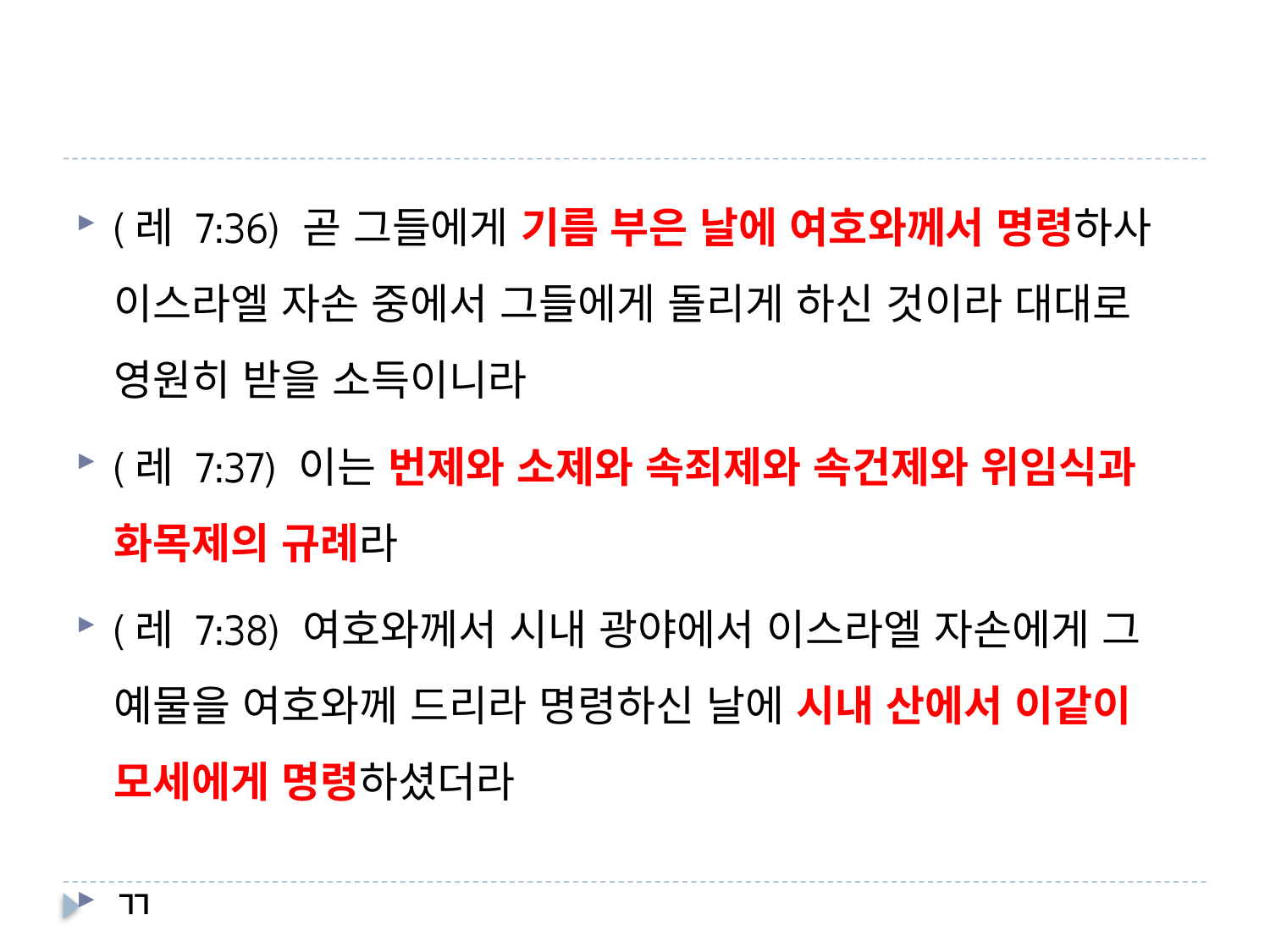

#
(레 7:36) 곧 그들에게 기름 부은 날에 여호와께서 명령하사 이스라엘 자손 중에서 그들에게 돌리게 하신 것이라 대대로 영원히 받을 소득이니라
(레 7:37) 이는 번제와 소제와 속죄제와 속건제와 위임식과 화목제의 규례라
(레 7:38) 여호와께서 시내 광야에서 이스라엘 자손에게 그 예물을 여호와께 드리라 명령하신 날에 시내 산에서 이같이 모세에게 명령하셨더라

ㄲ